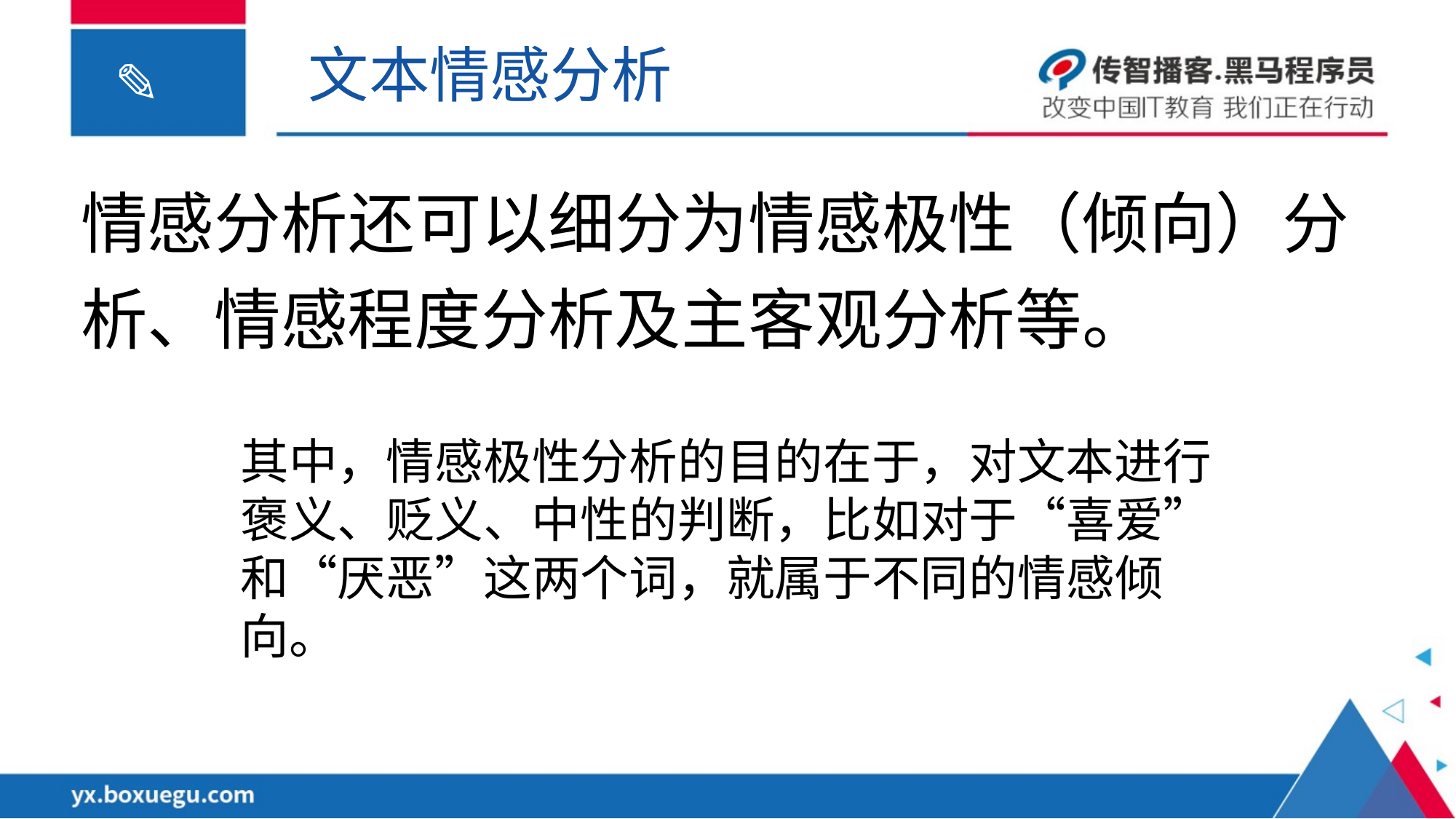

文本情感分析
情感分析还可以细分为情感极性（倾向）分析、情感程度分析及主客观分析等。
其中，情感极性分析的目的在于，对文本进行褒义、贬义、中性的判断，比如对于“喜爱”和“厌恶”这两个词，就属于不同的情感倾向。